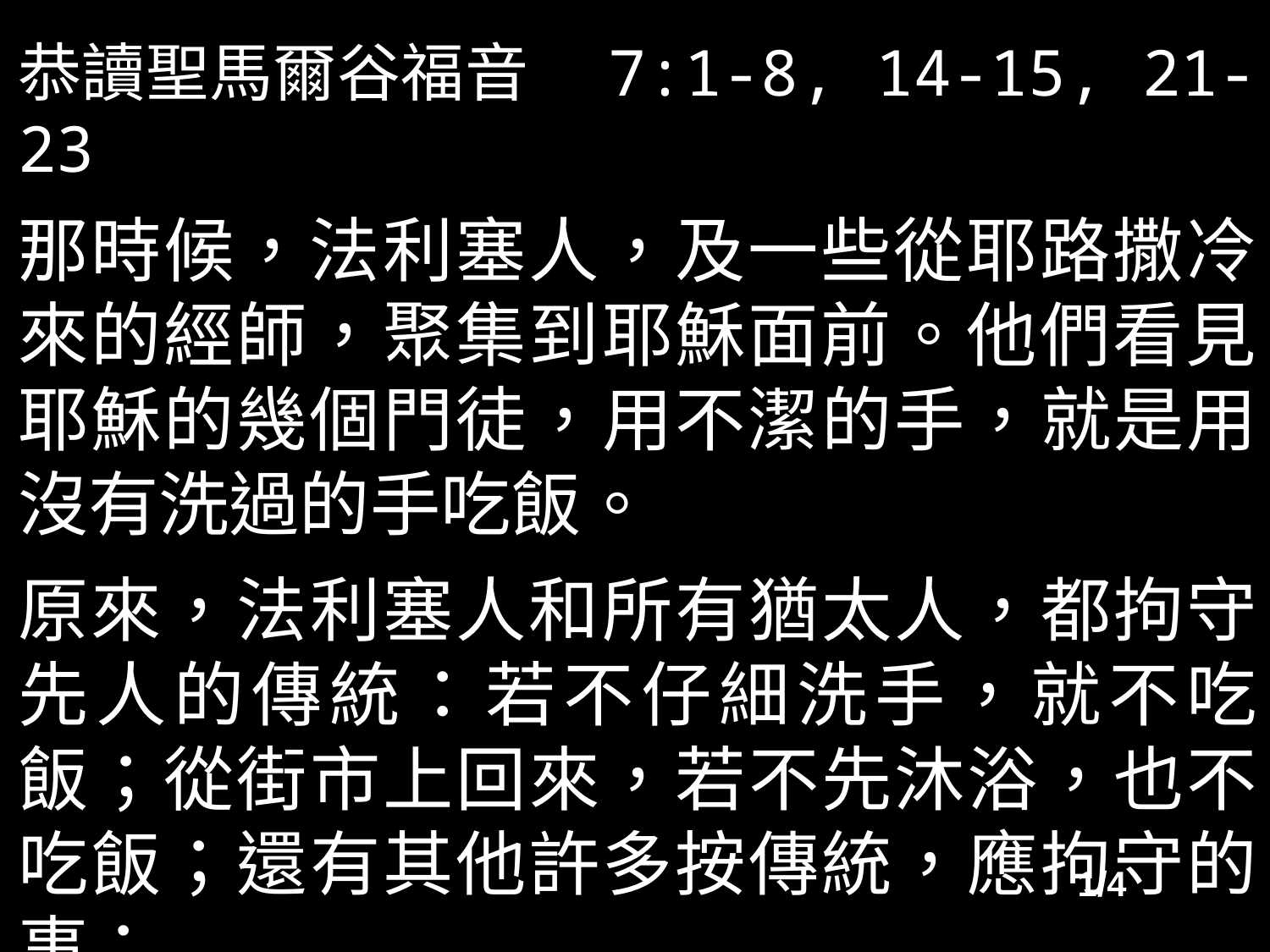

恭讀聖馬爾谷福音　7:1-8, 14-15, 21-23
那時候，法利塞人，及一些從耶路撒冷來的經師，聚集到耶穌面前。他們看見耶穌的幾個門徒，用不潔的手，就是用沒有洗過的手吃飯。
原來，法利塞人和所有猶太人，都拘守先人的傳統：若不仔細洗手，就不吃飯；從街市上回來，若不先沐浴，也不吃飯；還有其他許多按傳統，應拘守的事：

1/4